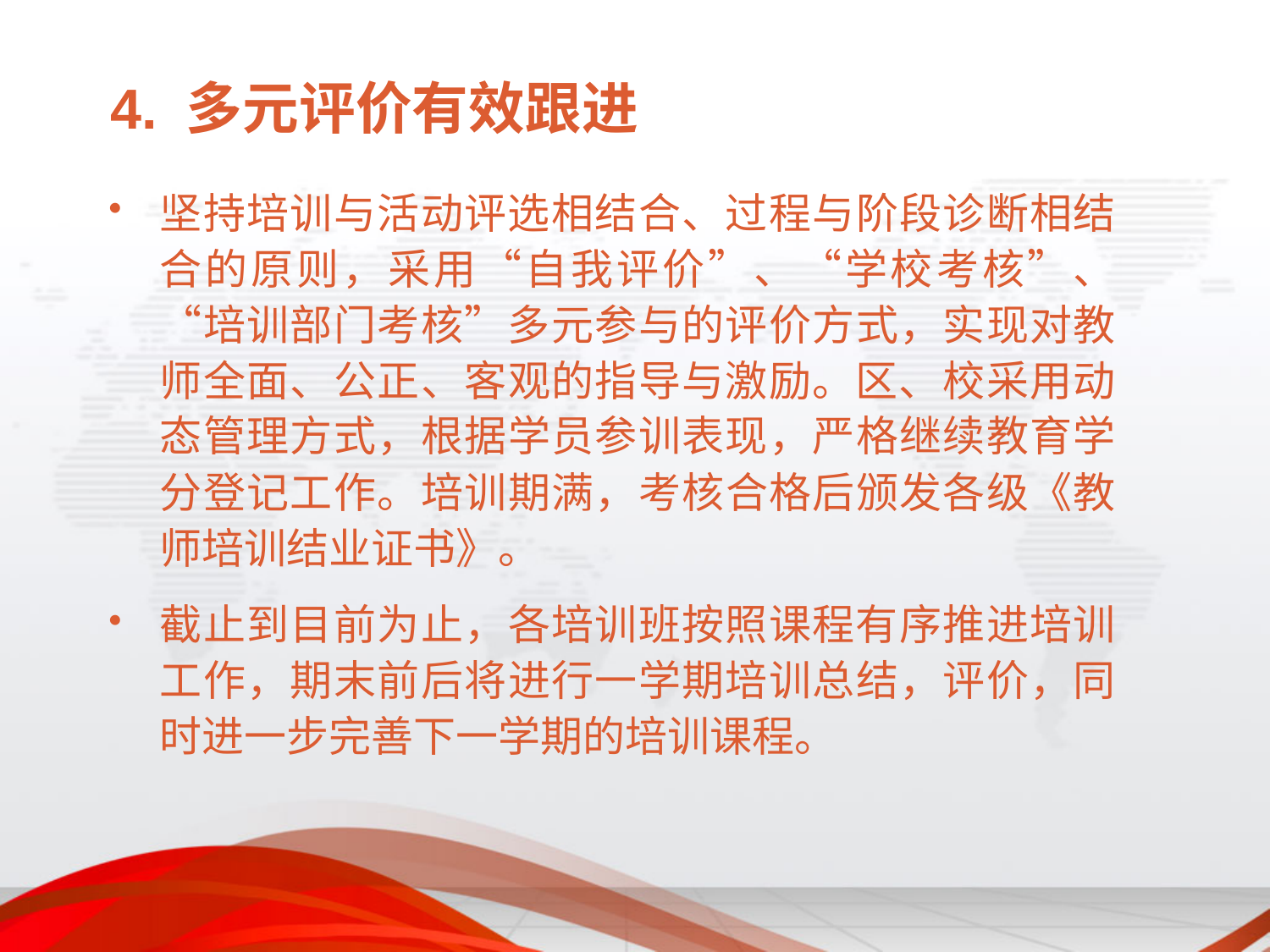

# 4. 多元评价有效跟进
坚持培训与活动评选相结合、过程与阶段诊断相结合的原则，采用“自我评价”、“学校考核”、“培训部门考核”多元参与的评价方式，实现对教师全面、公正、客观的指导与激励。区、校采用动态管理方式，根据学员参训表现，严格继续教育学分登记工作。培训期满，考核合格后颁发各级《教师培训结业证书》。
截止到目前为止，各培训班按照课程有序推进培训工作，期末前后将进行一学期培训总结，评价，同时进一步完善下一学期的培训课程。